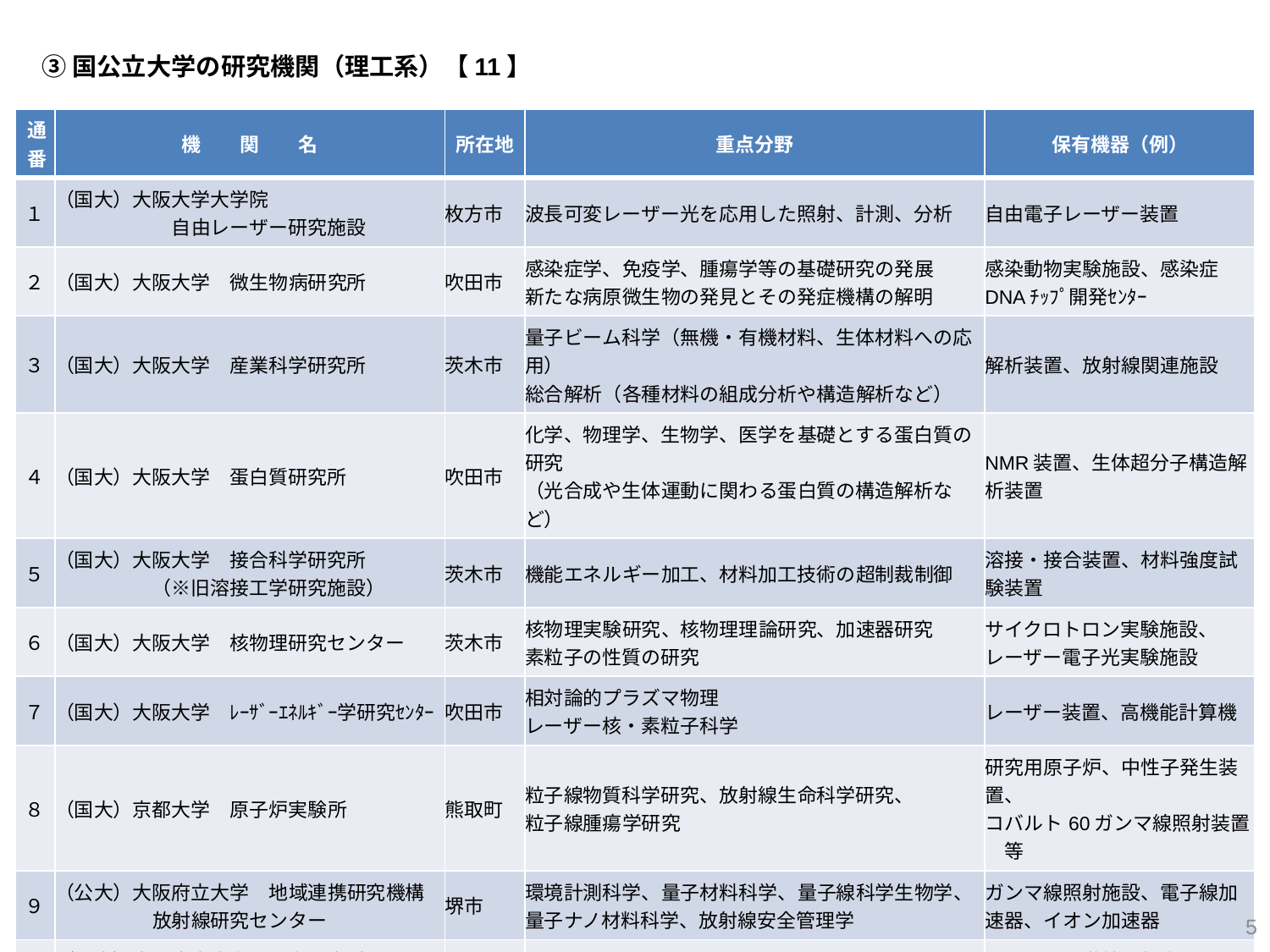

③国公立大学の研究機関（理工系）【11】
| 通番 | 機　　関　　名 | 所在地 | 重点分野 | 保有機器（例） |
| --- | --- | --- | --- | --- |
| １ | （国大）大阪大学大学院 　　　　　　自由レーザー研究施設 | 枚方市 | 波長可変レーザー光を応用した照射、計測、分析 | 自由電子レーザー装置 |
| ２ | （国大）大阪大学　微生物病研究所 | 吹田市 | 感染症学、免疫学、腫瘍学等の基礎研究の発展 新たな病原微生物の発見とその発症機構の解明 | 感染動物実験施設、感染症DNAﾁｯﾌﾟ開発ｾﾝﾀｰ |
| ３ | （国大）大阪大学　産業科学研究所 | 茨木市 | 量子ビーム科学（無機・有機材料、生体材料への応用） 総合解析（各種材料の組成分析や構造解析など） | 解析装置、放射線関連施設 |
| ４ | （国大）大阪大学　蛋白質研究所 | 吹田市 | 化学、物理学、生物学、医学を基礎とする蛋白質の研究 （光合成や生体運動に関わる蛋白質の構造解析など） | NMR装置、生体超分子構造解析装置 |
| ５ | （国大）大阪大学　接合科学研究所　 　　　　　（※旧溶接工学研究施設） | 茨木市 | 機能エネルギー加工、材料加工技術の超制裁制御 | 溶接・接合装置、材料強度試験装置 |
| ６ | （国大）大阪大学　核物理研究センター | 茨木市 | 核物理実験研究、核物理理論研究、加速器研究 素粒子の性質の研究 | サイクロトロン実験施設、レーザー電子光実験施設 |
| ７ | （国大）大阪大学　ﾚｰｻﾞｰｴﾈﾙｷﾞｰ学研究ｾﾝﾀｰ | 吹田市 | 相対論的プラズマ物理 レーザー核・素粒子科学 | レーザー装置、高機能計算機 |
| ８ | （国大）京都大学　原子炉実験所 | 熊取町 | 粒子線物質科学研究、放射線生命科学研究、 粒子線腫瘍学研究 | 研究用原子炉、中性子発生装置、 コバルト60ガンマ線照射装置　等 |
| ９ | （公大）大阪府立大学　地域連携研究機構 　　　　　放射線研究センター | 堺市 | 環境計測科学、量子材料科学、量子線科学生物学、 量子ナノ材料科学、放射線安全管理学 | ガンマ線照射施設、電子線加速器、イオン加速器 |
| 10 | （公大）大阪府立大学　工学研究科 　　　　　金属系新素材研究センター | 堺市 | 材料分析、材料評価・計測、材料プロセス | 透過電子顕微鏡、超高温引張試験機、アーク溶解 |
| 11 | （公大）大阪市立大学 　　　　　人工光合成研究センター | 大阪市 | 人工光合成技術を進化させるための研究開発 | 大型培養装置、画像解析装置、液体ｸﾛﾏﾄｸﾞﾗﾌｨｰ装置 |
5